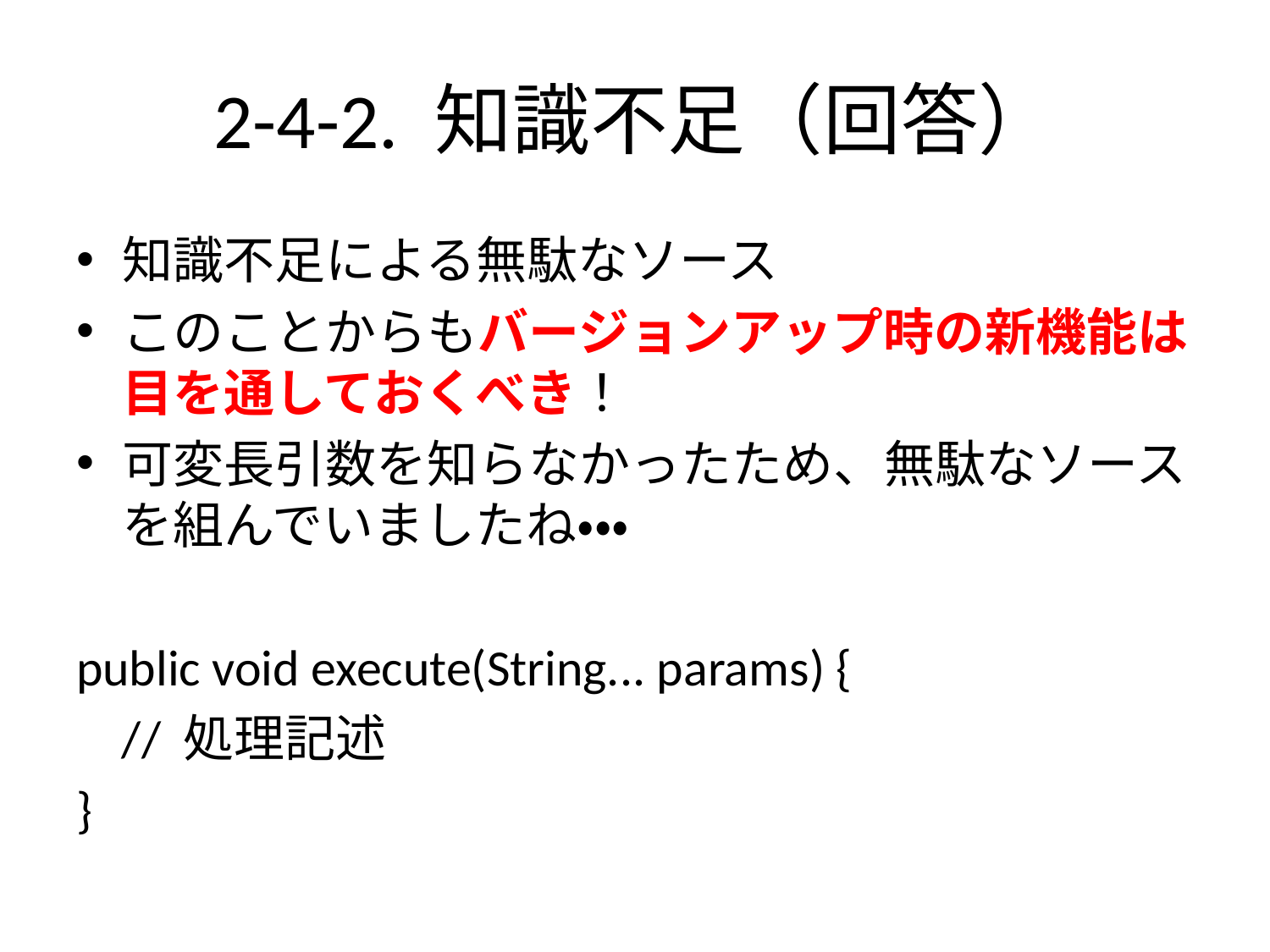

# 2-4-2. 知識不足（回答）
知識不足による無駄なソース
このことからもバージョンアップ時の新機能は目を通しておくべき！
可変長引数を知らなかったため、無駄なソースを組んでいましたね・・・

public void execute(String... params) {
    // 処理記述
}